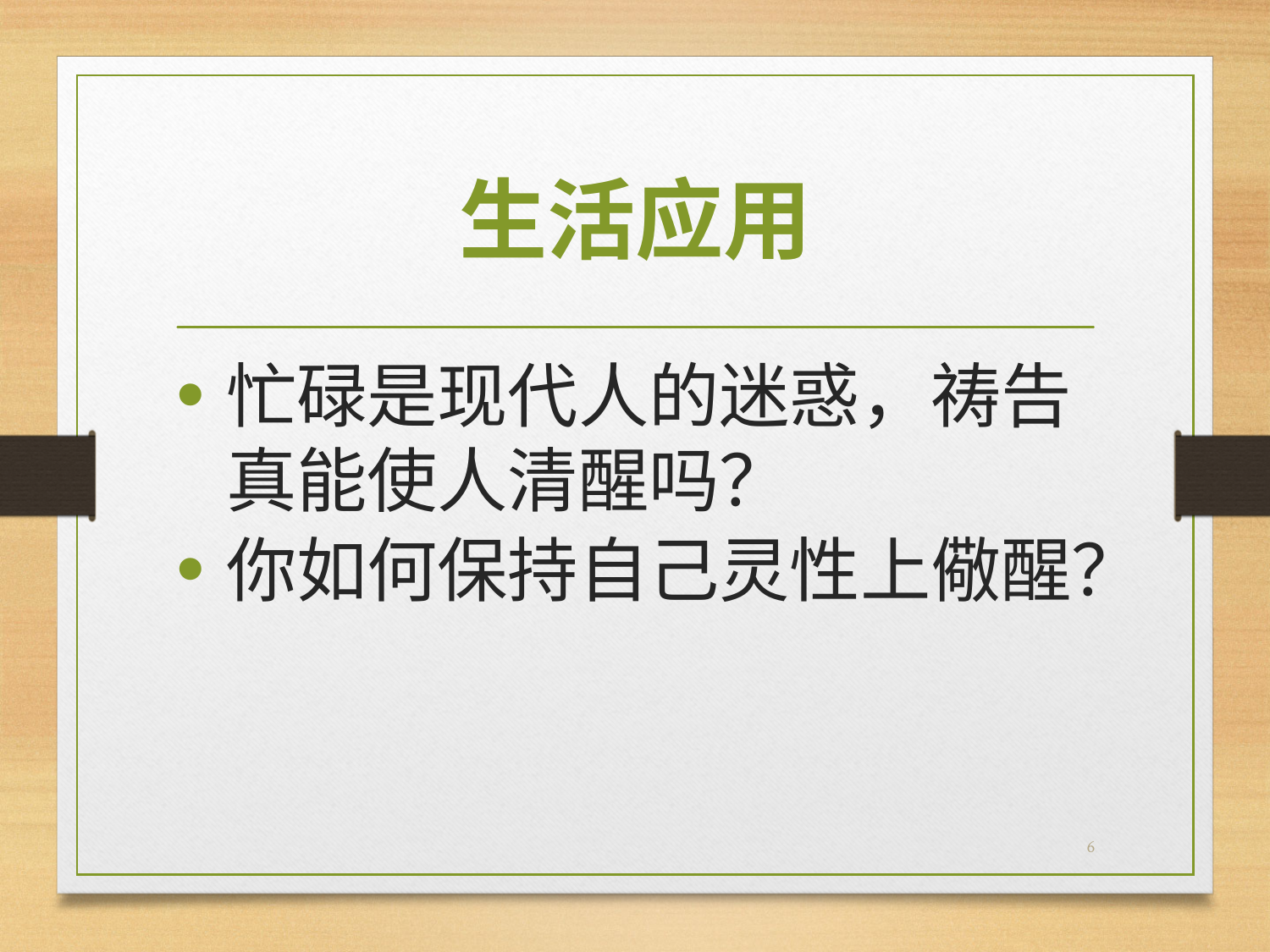

# 生活应用
忙碌是现代人的迷惑，祷告真能使人清醒吗？
你如何保持自己灵性上儆醒？
6